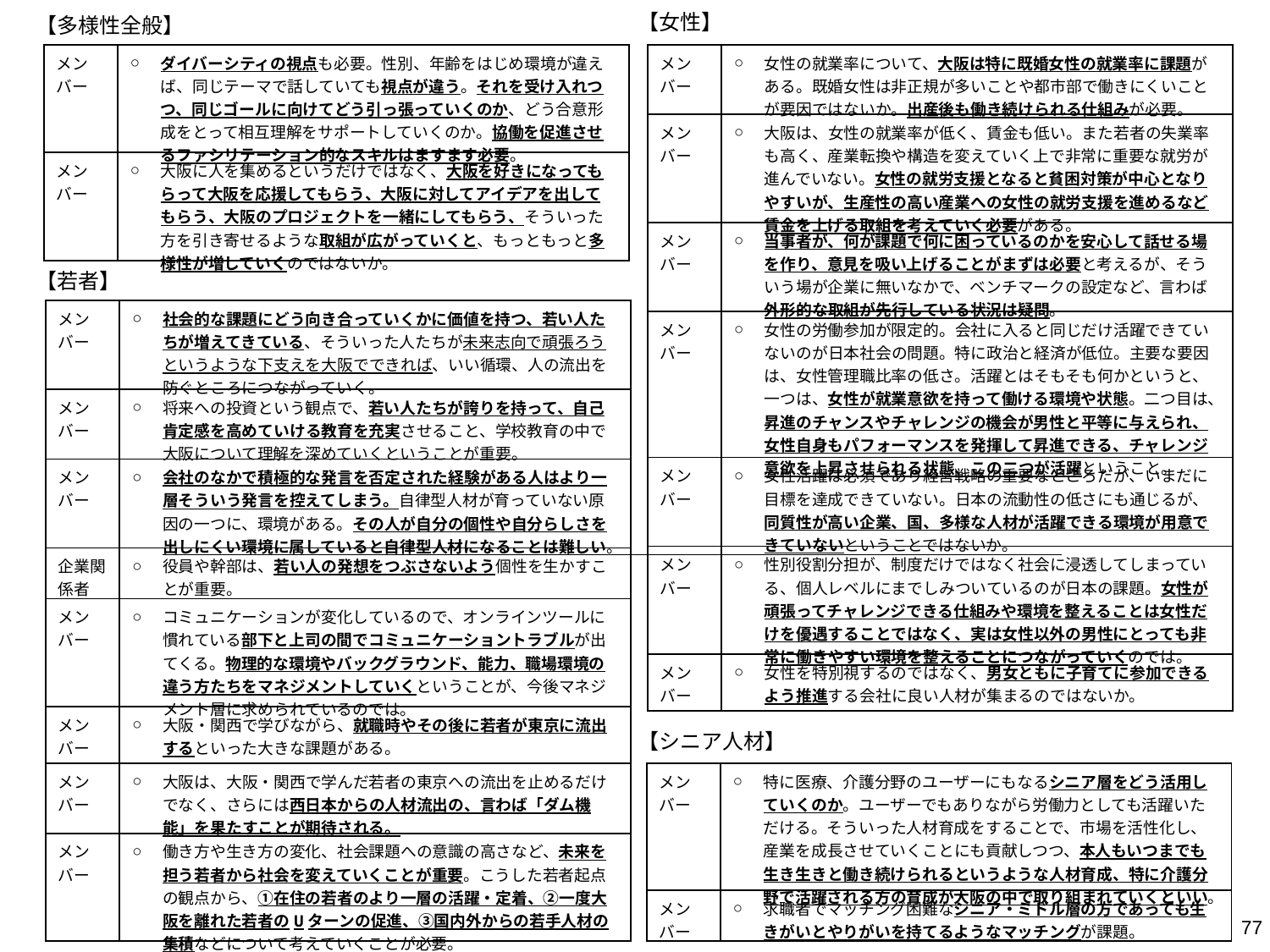

【女性】
【多様性全般】
| メンバー | ○ | ダイバーシティの視点も必要。性別、年齢をはじめ環境が違えば、同じテーマで話していても視点が違う。それを受け入れつつ、同じゴールに向けてどう引っ張っていくのか、どう合意形成をとって相互理解をサポートしていくのか。協働を促進させるファシリテーション的なスキルはますます必要。 |
| --- | --- | --- |
| メンバー | ○ | 大阪に人を集めるというだけではなく、大阪を好きになってもらって大阪を応援してもらう、大阪に対してアイデアを出してもらう、大阪のプロジェクトを一緒にしてもらう、そういった方を引き寄せるような取組が広がっていくと、もっともっと多様性が増していくのではないか。 |
| メンバー | ○ | 女性の就業率について、大阪は特に既婚女性の就業率に課題がある。既婚女性は非正規が多いことや都市部で働きにくいことが要因ではないか。出産後も働き続けられる仕組みが必要。 |
| --- | --- | --- |
| メンバー | ○ | 大阪は、女性の就業率が低く、賃金も低い。また若者の失業率も高く、産業転換や構造を変えていく上で非常に重要な就労が進んでいない。女性の就労支援となると貧困対策が中心となりやすいが、生産性の高い産業への女性の就労支援を進めるなど賃金を上げる取組を考えていく必要がある。 |
| メンバー | ○ | 当事者が、何が課題で何に困っているのかを安心して話せる場を作り、意見を吸い上げることがまずは必要と考えるが、そういう場が企業に無いなかで、ベンチマークの設定など、言わば外形的な取組が先行している状況は疑問。 |
| メンバー | ○ | 女性の労働参加が限定的。会社に入ると同じだけ活躍できていないのが日本社会の問題。特に政治と経済が低位。主要な要因は、女性管理職比率の低さ。活躍とはそもそも何かというと、一つは、女性が就業意欲を持って働ける環境や状態。二つ目は、昇進のチャンスやチャレンジの機会が男性と平等に与えられ、女性自身もパフォーマンスを発揮して昇進できる、チャレンジ意欲を上昇させられる状態、この二つが活躍ということ。 |
| メンバー | ○ | 女性活躍は必須であり経営戦略の重要なところだが、いまだに目標を達成できていない。日本の流動性の低さにも通じるが、同質性が高い企業、国、多様な人材が活躍できる環境が用意できていないということではないか。 |
| メンバー | ○ | 性別役割分担が、制度だけではなく社会に浸透してしまっている、個人レベルにまでしみついているのが日本の課題。女性が頑張ってチャレンジできる仕組みや環境を整えることは女性だけを優遇することではなく、実は女性以外の男性にとっても非常に働きやすい環境を整えることにつながっていくのでは。 |
| メンバー | ○ | 女性を特別視するのではなく、男女ともに子育てに参加できるよう推進する会社に良い人材が集まるのではないか。 |
【若者】
| メンバー | ○ | 社会的な課題にどう向き合っていくかに価値を持つ、若い人たちが増えてきている、そういった人たちが未来志向で頑張ろうというような下支えを大阪でできれば、いい循環、人の流出を防ぐところにつながっていく。 |
| --- | --- | --- |
| メンバー | ○ | 将来への投資という観点で、若い人たちが誇りを持って、自己肯定感を高めていける教育を充実させること、学校教育の中で大阪について理解を深めていくということが重要。 |
| メンバー | ○ | 会社のなかで積極的な発言を否定された経験がある人はより一層そういう発言を控えてしまう。自律型人材が育っていない原因の一つに、環境がある。その人が自分の個性や自分らしさを出しにくい環境に属していると自律型人材になることは難しい。 |
| 企業関係者 | ○ | 役員や幹部は、若い人の発想をつぶさないよう個性を生かすことが重要。 |
| メンバー | ○ | コミュニケーションが変化しているので、オンラインツールに慣れている部下と上司の間でコミュニケーショントラブルが出てくる。物理的な環境やバックグラウンド、能力、職場環境の違う方たちをマネジメントしていくということが、今後マネジメント層に求められているのでは。 |
| メンバー | ○ | 大阪・関西で学びながら、就職時やその後に若者が東京に流出するといった大きな課題がある。 |
| メンバー | ○ | 大阪は、大阪・関西で学んだ若者の東京への流出を止めるだけでなく、さらには西日本からの人材流出の、言わば「ダム機能」を果たすことが期待される。 |
| メンバー | ○ | 働き方や生き方の変化、社会課題への意識の高さなど、未来を担う若者から社会を変えていくことが重要。こうした若者起点の観点から、①在住の若者のより一層の活躍・定着、②一度大阪を離れた若者のUターンの促進、③国内外からの若手人材の集積などについて考えていくことが必要。 |
【シニア人材】
| メンバー | ○ | 特に医療、介護分野のユーザーにもなるシニア層をどう活用していくのか。ユーザーでもありながら労働力としても活躍いただける。そういった人材育成をすることで、市場を活性化し、産業を成長させていくことにも貢献しつつ、本人もいつまでも生き生きと働き続けられるというような人材育成、特に介護分野で活躍される方の育成が大阪の中で取り組まれていくといい。 |
| --- | --- | --- |
| メンバー | ○ | 求職者でマッチング困難なシニア・ミドル層の方であっても生きがいとやりがいを持てるようなマッチングが課題。 |
77